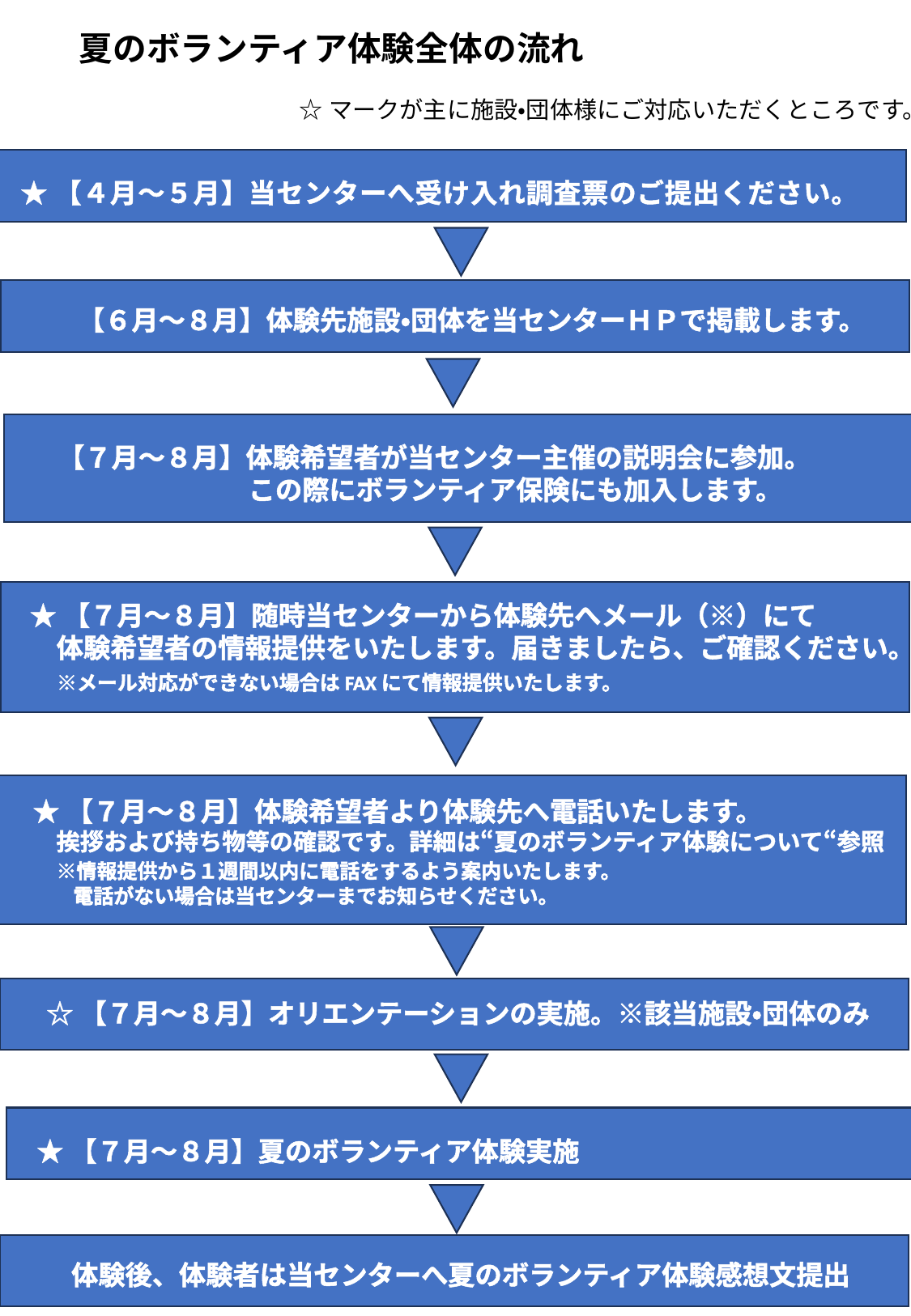

夏のボランティア体験全体の流れ
☆マークが主に施設・団体様にご対応いただくところです。

★【４月～５月】当センターへ受け入れ調査票のご提出ください。

【６月～８月】体験先施設・団体を当センターＨＰで掲載します。

【７月～８月】体験希望者が当センター主催の説明会に参加。
　                           この際にボランティア保険にも加入します。

★【７月～８月】随時当センターから体験先へメール（※）にて
　体験希望者の情報提供をいたします。届きましたら、ご確認ください。
　※メール対応ができない場合はFAXにて情報提供いたします。

★【７月～８月】体験希望者より体験先へ電話いたします。
　挨拶および持ち物等の確認です。詳細は“夏のボランティア体験について“参照
　※情報提供から１週間以内に電話をするよう案内いたします。
　　電話がない場合は当センターまでお知らせください。

☆【７月～８月】オリエンテーションの実施。※該当施設・団体のみ

★【７月～８月】夏のボランティア体験実施

体験後、体験者は当センターへ夏のボランティア体験感想文提出